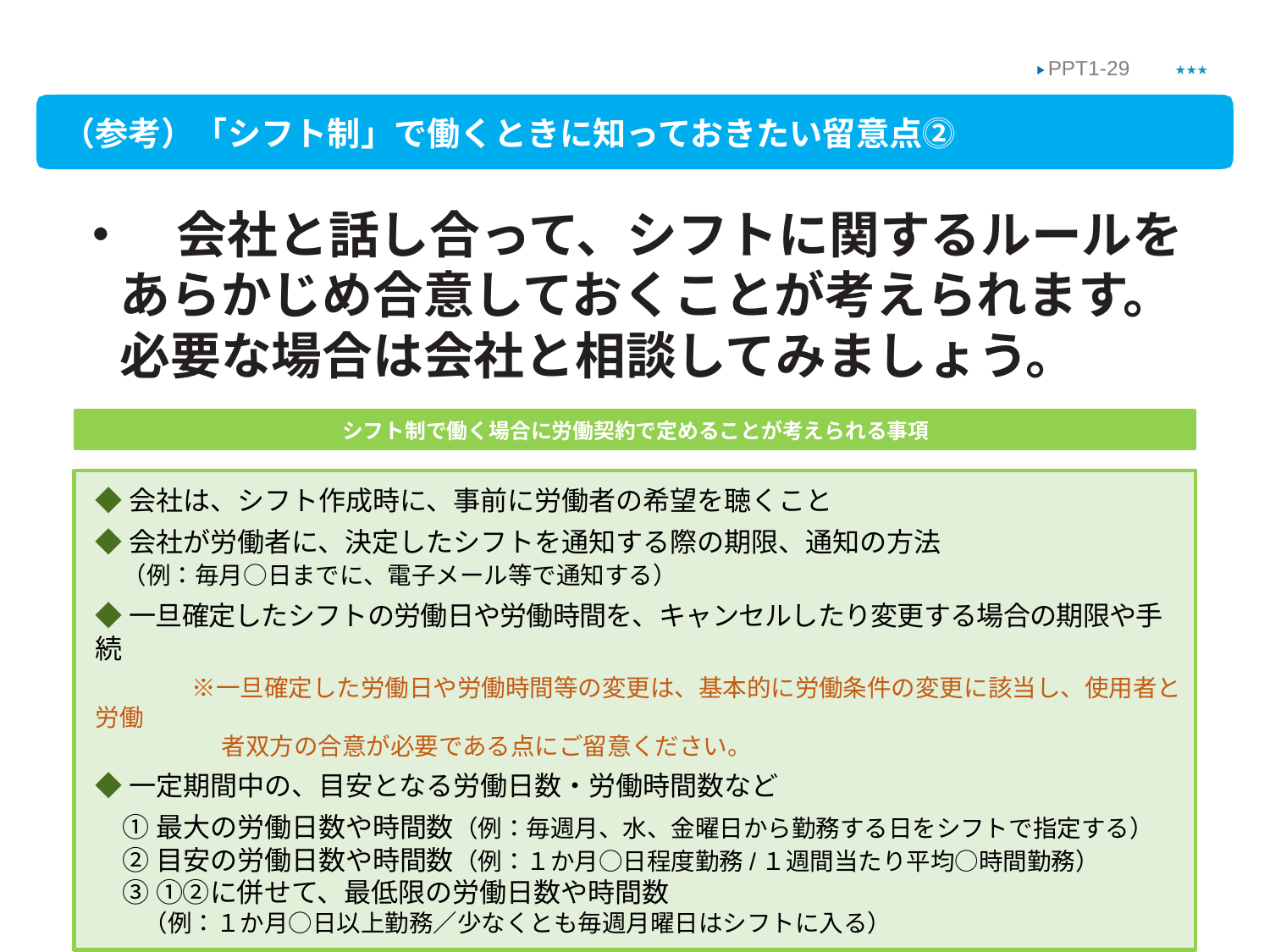

★★★
▶ PPT1-29

（参考）「シフト制」で働くときに知っておきたい留意点⓶
・　会社と話し合って、シフトに関するルールをあらかじめ合意しておくことが考えられます。必要な場合は会社と相談してみましょう。
シフト制で働く場合に労働契約で定めることが考えられる事項
◆会社は、シフト作成時に、事前に労働者の希望を聴くこと
◆会社が労働者に、決定したシフトを通知する際の期限、通知の方法
　（例：毎月○日までに、電子メール等で通知する）
◆一旦確定したシフトの労働日や労働時間を、キャンセルしたり変更する場合の期限や手続
　　　　※一旦確定した労働日や労働時間等の変更は、基本的に労働条件の変更に該当し、使用者と労働
　　　　　 者双方の合意が必要である点にご留意ください。
◆一定期間中の、目安となる労働日数・労働時間数など
　① 最大の労働日数や時間数（例：毎週月、水、金曜日から勤務する日をシフトで指定する）
　② 目安の労働日数や時間数（例：１か月○日程度勤務/１週間当たり平均○時間勤務）
　③ ①②に併せて、最低限の労働日数や時間数
　　（例：１か月○日以上勤務／少なくとも毎週月曜日はシフトに入る）